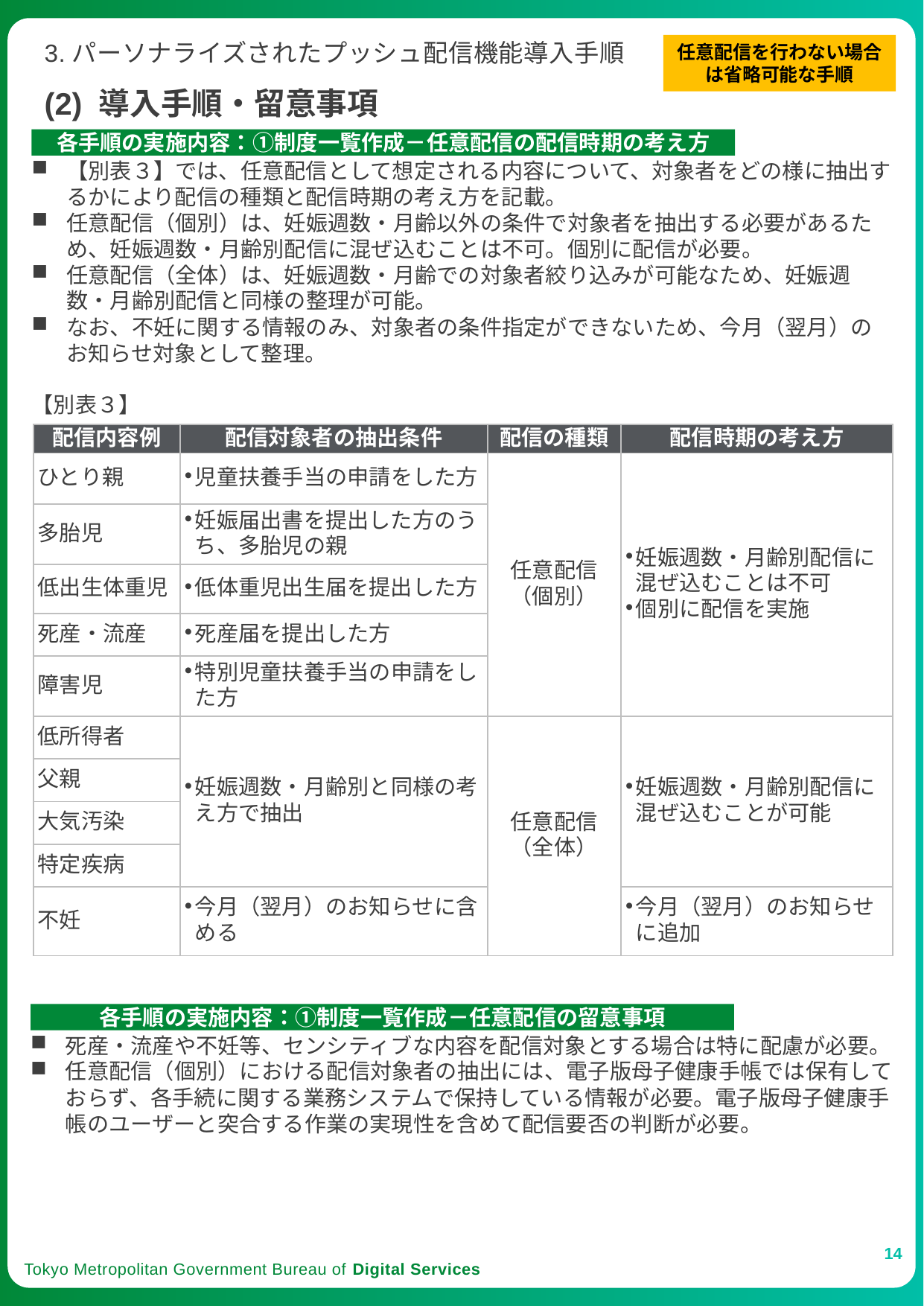

任意配信を行わない場合は省略可能な手順
3.パーソナライズされたプッシュ配信機能導入手順

(2) 導入手順・留意事項
各手順の実施内容：①制度一覧作成－任意配信の配信時期の考え方
【別表３】では、任意配信として想定される内容について、対象者をどの様に抽出するかにより配信の種類と配信時期の考え方を記載。
任意配信（個別）は、妊娠週数・月齢以外の条件で対象者を抽出する必要があるため、妊娠週数・月齢別配信に混ぜ込むことは不可。個別に配信が必要。
任意配信（全体）は、妊娠週数・月齢での対象者絞り込みが可能なため、妊娠週数・月齢別配信と同様の整理が可能。
なお、不妊に関する情報のみ、対象者の条件指定ができないため、今月（翌月）のお知らせ対象として整理。

【別表３】
| 配信内容例 | 配信対象者の抽出条件 | 配信の種類 | 配信時期の考え方 |
| --- | --- | --- | --- |
| ひとり親 | 児童扶養手当の申請をした方 | 任意配信 （個別） | 妊娠週数・月齢別配信に混ぜ込むことは不可 個別に配信を実施 |
| 多胎児 | 妊娠届出書を提出した方のうち、多胎児の親 |  |  |
| 低出生体重児 | 低体重児出生届を提出した方 |  |  |
| 死産・流産 | 死産届を提出した方 |  |  |
| 障害児 | 特別児童扶養手当の申請をした方 |  |  |
| 低所得者 | 妊娠週数・月齢別と同様の考え方で抽出 | 任意配信 （全体） | 妊娠週数・月齢別配信に混ぜ込むことが可能 |
| 父親 |  |  |  |
| 大気汚染 |  |  |  |
| 特定疾病 |  |  |  |
| 不妊 | 今月（翌月）のお知らせに含める |  | 今月（翌月）のお知らせに追加 |
各手順の実施内容：①制度一覧作成－任意配信の留意事項
死産・流産や不妊等、センシティブな内容を配信対象とする場合は特に配慮が必要。
任意配信（個別）における配信対象者の抽出には、電子版母子健康手帳では保有しておらず、各手続に関する業務システムで保持している情報が必要。電子版母子健康手帳のユーザーと突合する作業の実現性を含めて配信要否の判断が必要。
14